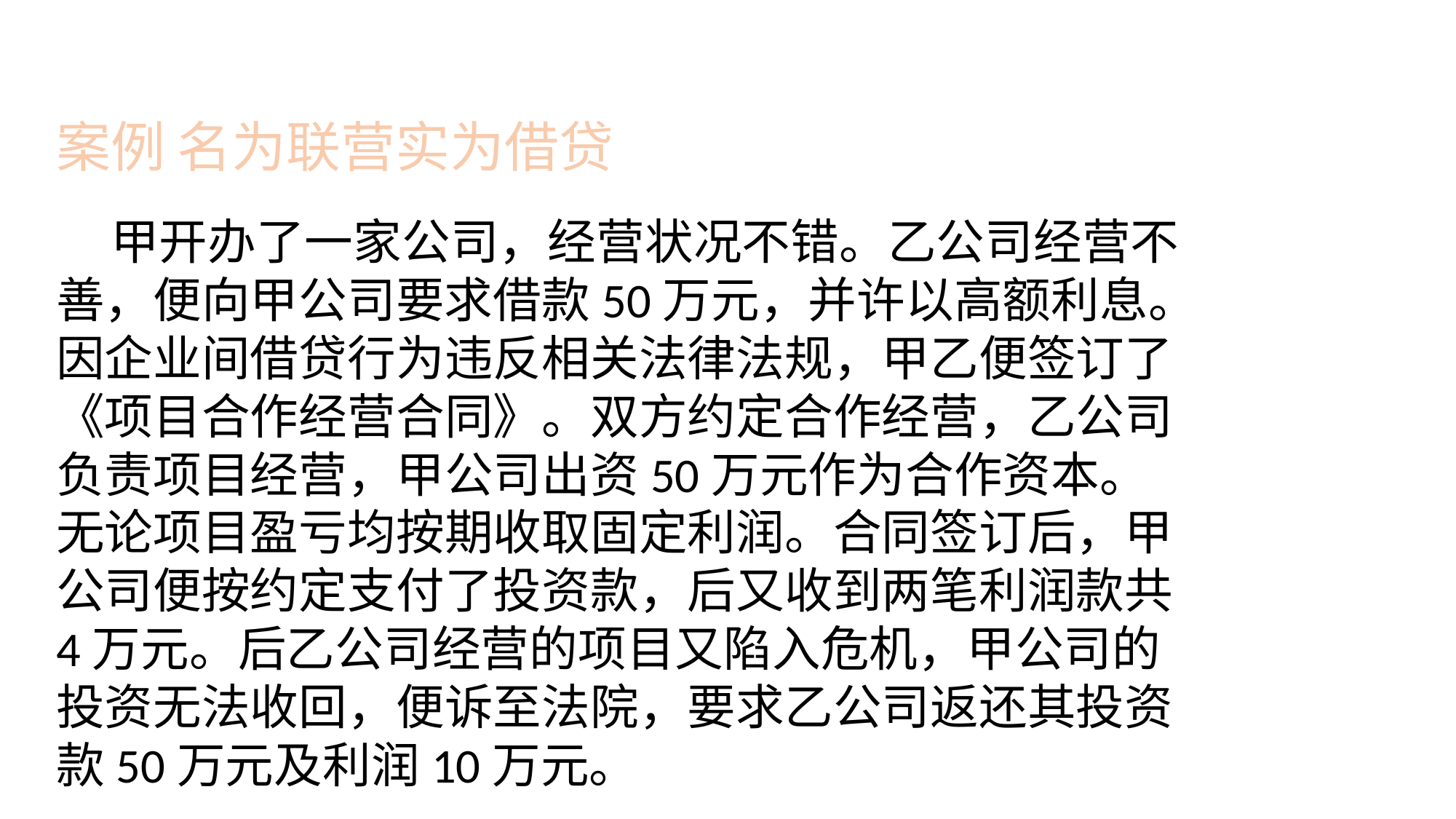

案例 名为联营实为借贷

　　甲开办了一家公司，经营状况不错。乙公司经营不善，便向甲公司要求借款50万元，并许以高额利息。因企业间借贷行为违反相关法律法规，甲乙便签订了《项目合作经营合同》。双方约定合作经营，乙公司负责项目经营，甲公司出资50万元作为合作资本。无论项目盈亏均按期收取固定利润。合同签订后，甲公司便按约定支付了投资款，后又收到两笔利润款共4万元。后乙公司经营的项目又陷入危机，甲公司的投资无法收回，便诉至法院，要求乙公司返还其投资款50万元及利润10万元。